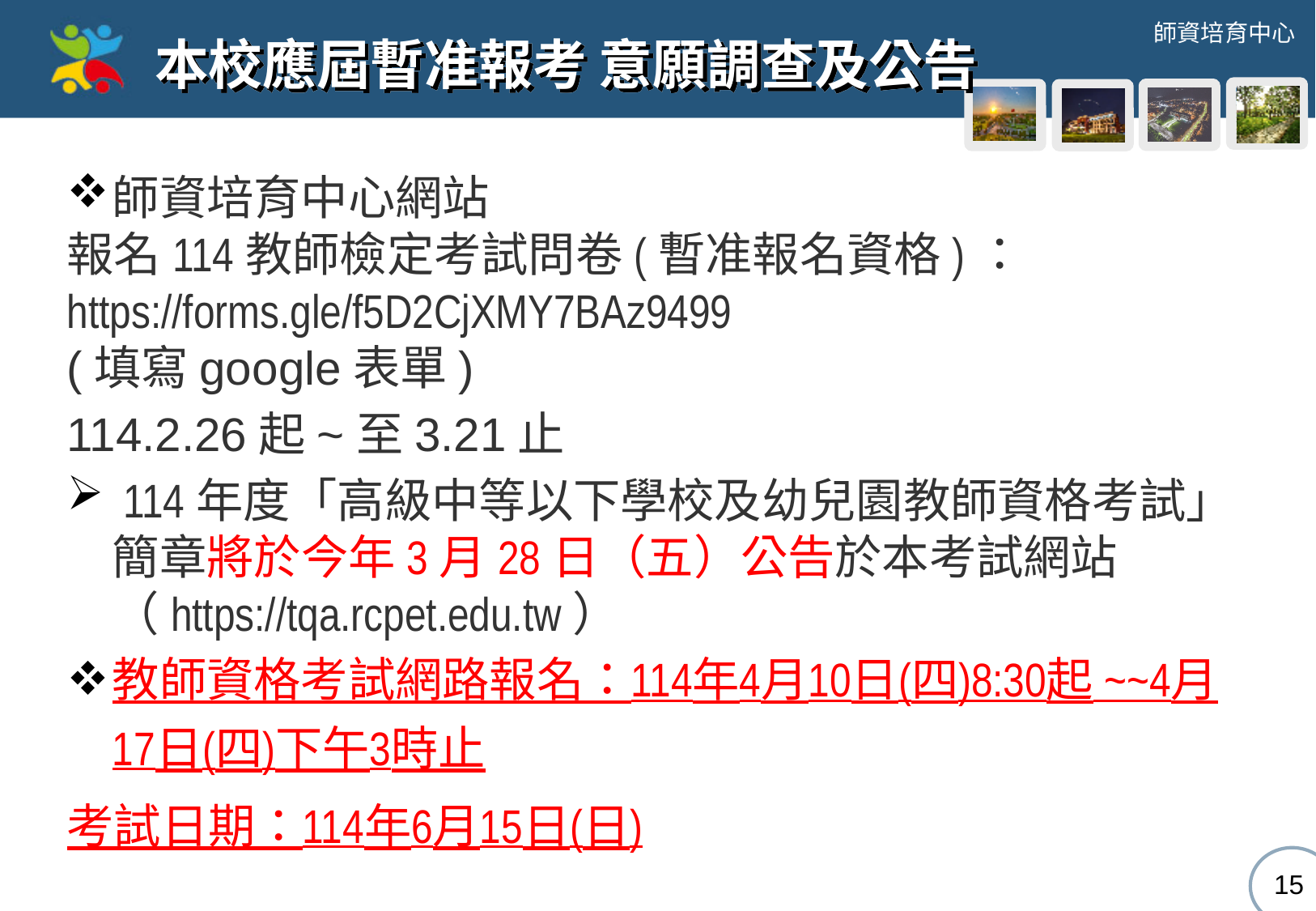

# 本校應屆暫准報考 意願調查及公告
師資培育中心網站
報名114教師檢定考試問卷(暫准報名資格)：
https://forms.gle/f5D2CjXMY7BAz9499
(填寫google表單)
114.2.26起~至3.21止
 114年度「高級中等以下學校及幼兒園教師資格考試」簡章將於今年3月28日（五）公告於本考試網站（https://tqa.rcpet.edu.tw）
教師資格考試網路報名：114年4月10日(四)8:30起 ~~4月17日(四)下午3時止
考試日期：114年6月15日(日)